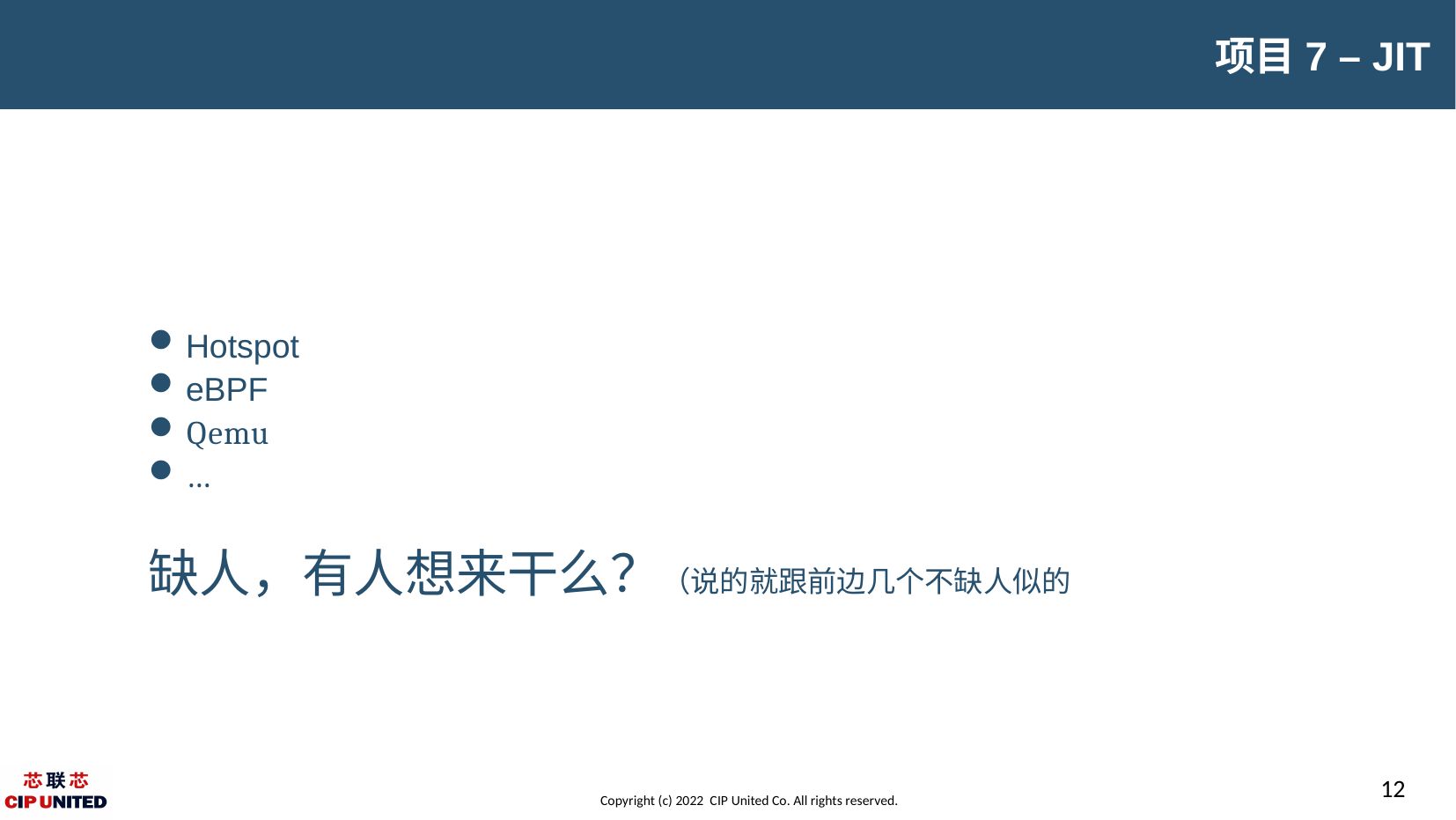

项目7 – JIT

Hotspot
eBPF
Qemu
…

缺人，有人想来干么？（说的就跟前边几个不缺人似的
12